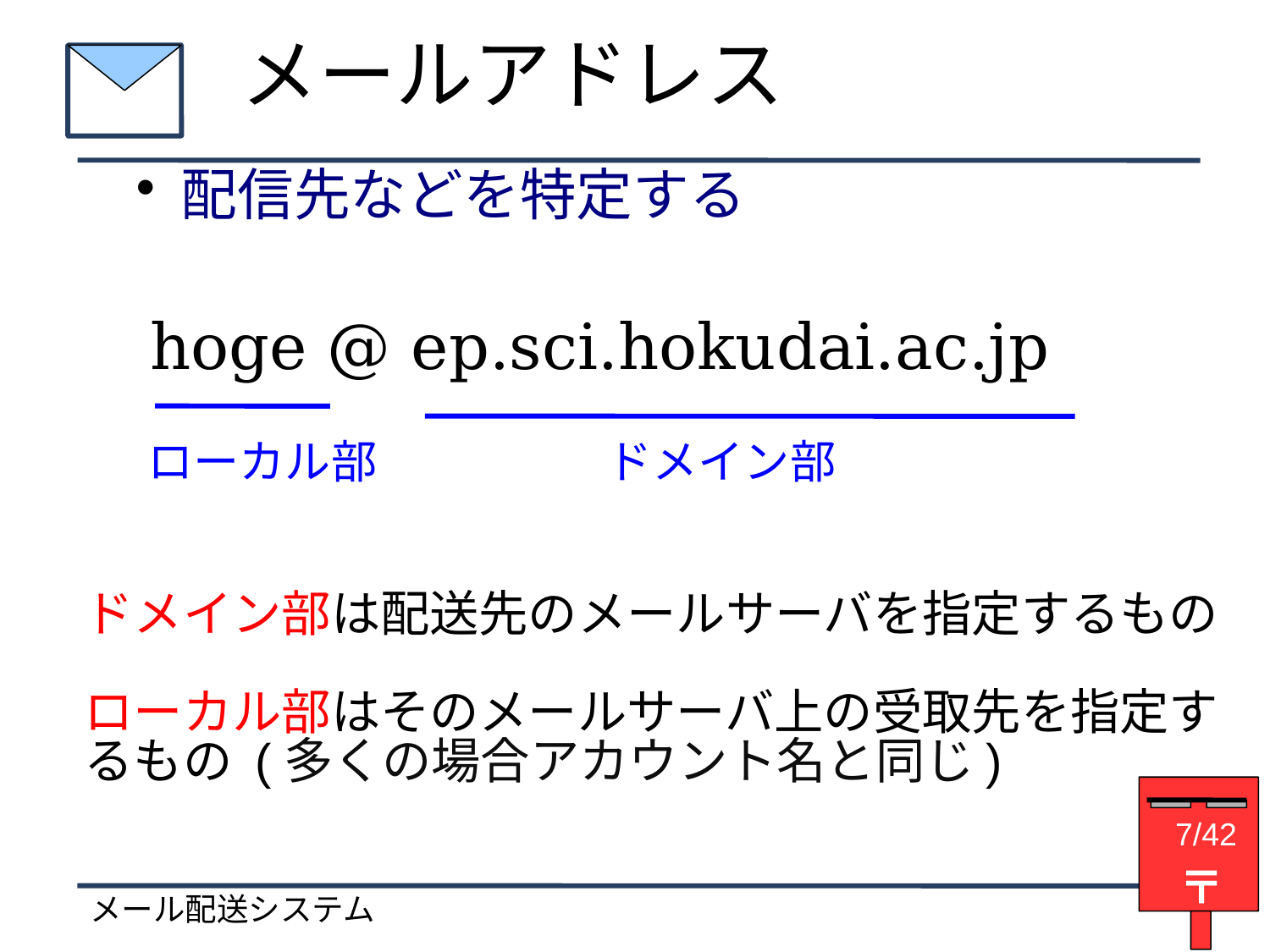

メールアドレス
配信先などを特定する

 hoge @ ep.sci.hokudai.ac.jp

ローカル部　　　　　ドメイン部
ドメイン部は配送先のメールサーバを指定するもの

ローカル部はそのメールサーバ上の受取先を指定するもの (多くの場合アカウント名と同じ)